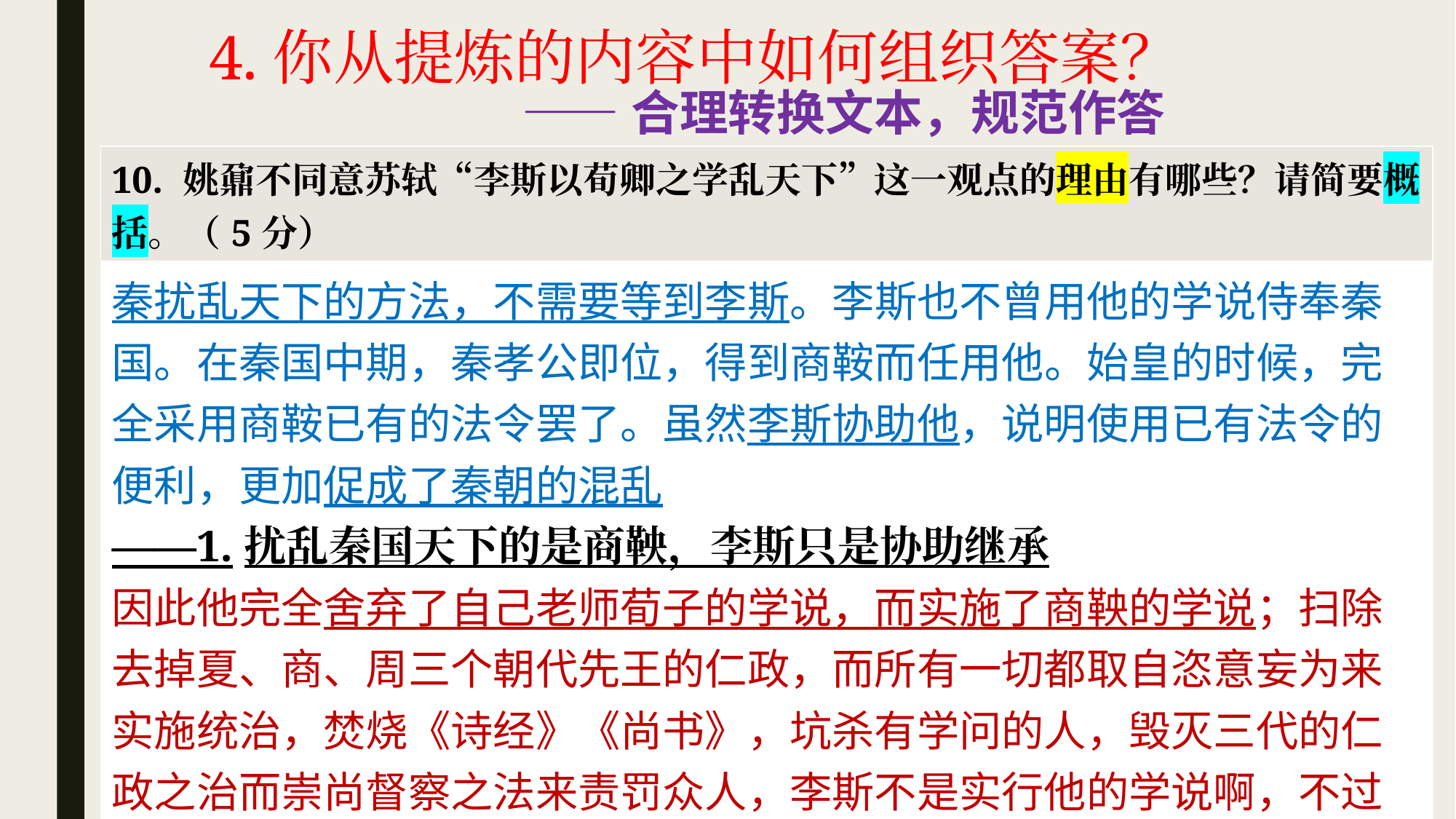

# 4.你从提炼的内容中如何组织答案？
——合理转换文本，规范作答
| 10. 姚鼐不同意苏轼“李斯以荀卿之学乱天下”这一观点的理由有哪些？请简要概括。（5分） |
| --- |
| 秦扰乱天下的方法，不需要等到李斯。李斯也不曾用他的学说侍奉秦国。在秦国中期，秦孝公即位，得到商鞍而任用他。始皇的时候，完全采用商鞍已有的法令罢了。虽然李斯协助他，说明使用已有法令的便利，更加促成了秦朝的混乱 ——1.扰乱秦国天下的是商鞅，李斯只是协助继承 因此他完全舍弃了自己老师荀子的学说，而实施了商鞅的学说；扫除去掉夏、商、周三个朝代先王的仁政，而所有一切都取自恣意妄为来实施统治，焚烧《诗经》《尚书》，坑杀有学问的人，毁灭三代的仁政之治而崇尚督察之法来责罚众人，李斯不是实行他的学说啊，不过趋于现实的主子罢了。 ——2.李斯“恣意妄为”的行为是因为“趋时” |